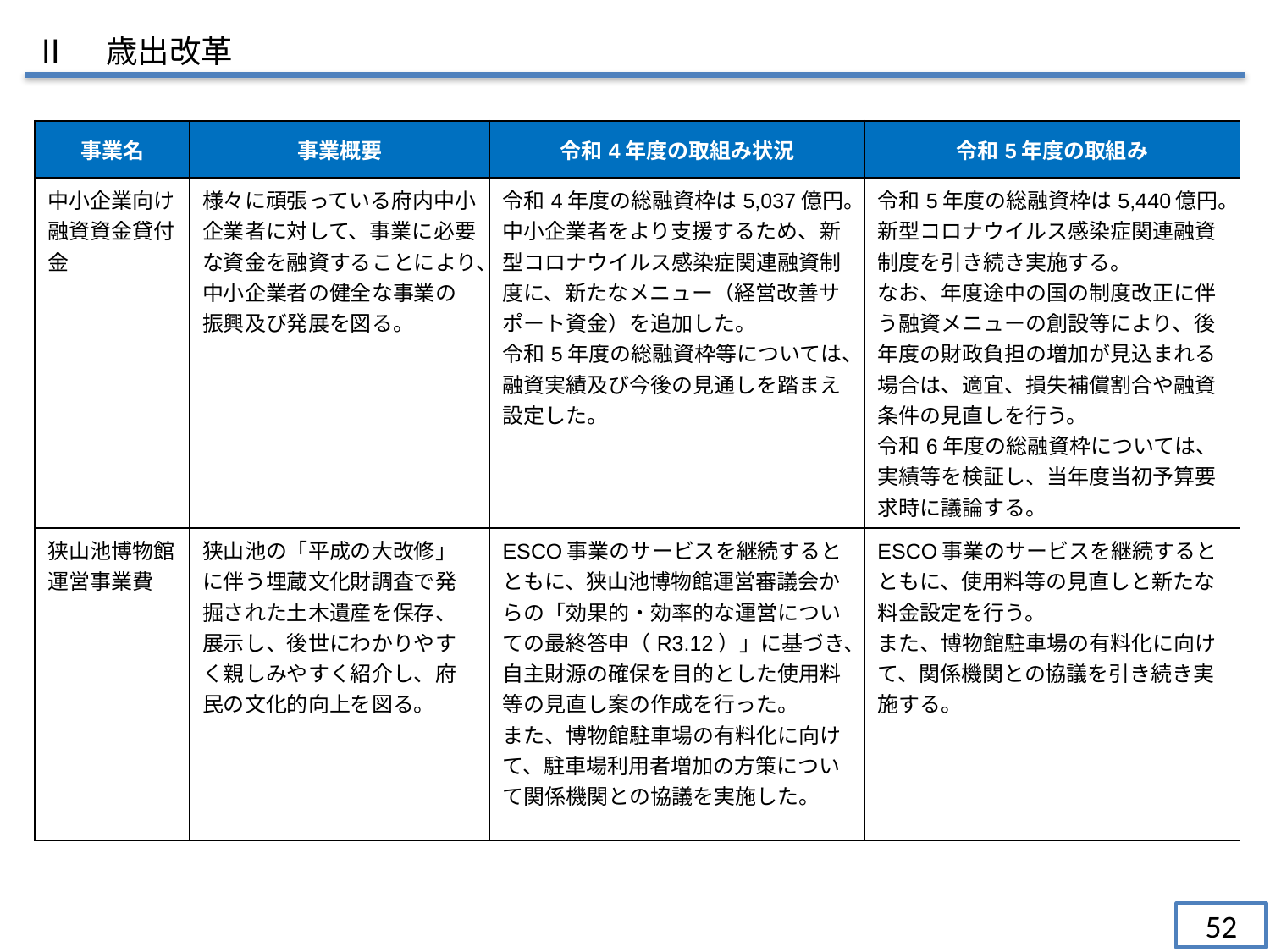

Ⅱ　歳出改革
| 事業名 | 事業概要 | 令和4年度の取組み状況 | 令和5年度の取組み |
| --- | --- | --- | --- |
| 中小企業向け融資資金貸付金 | 様々に頑張っている府内中小企業者に対して、事業に必要な資金を融資することにより、中小企業者の健全な事業の振興及び発展を図る。 | 令和4年度の総融資枠は5,037億円。 中小企業者をより支援するため、新型コロナウイルス感染症関連融資制度に、新たなメニュー（経営改善サポート資金）を追加した。 令和5年度の総融資枠等については、 融資実績及び今後の見通しを踏まえ設定した。 | 令和5年度の総融資枠は5,440億円。 新型コロナウイルス感染症関連融資制度を引き続き実施する。 なお、年度途中の国の制度改正に伴う融資メニューの創設等により、後年度の財政負担の増加が見込まれる場合は、適宜、損失補償割合や融資条件の見直しを行う。 令和6年度の総融資枠については、実績等を検証し、当年度当初予算要求時に議論する。 |
| 狭山池博物館運営事業費 | 狭山池の「平成の大改修」に伴う埋蔵文化財調査で発掘された土木遺産を保存、展示し、後世にわかりやすく親しみやすく紹介し、府民の文化的向上を図る。 | ESCO事業のサービスを継続するとともに、狭山池博物館運営審議会からの「効果的・効率的な運営についての最終答申（R3.12）」に基づき、自主財源の確保を目的とした使用料等の見直し案の作成を行った。 また、博物館駐車場の有料化に向けて、駐車場利用者増加の方策について関係機関との協議を実施した。 | ESCO事業のサービスを継続するとともに、使用料等の見直しと新たな料金設定を行う。 また、博物館駐車場の有料化に向けて、関係機関との協議を引き続き実施する。 |
52